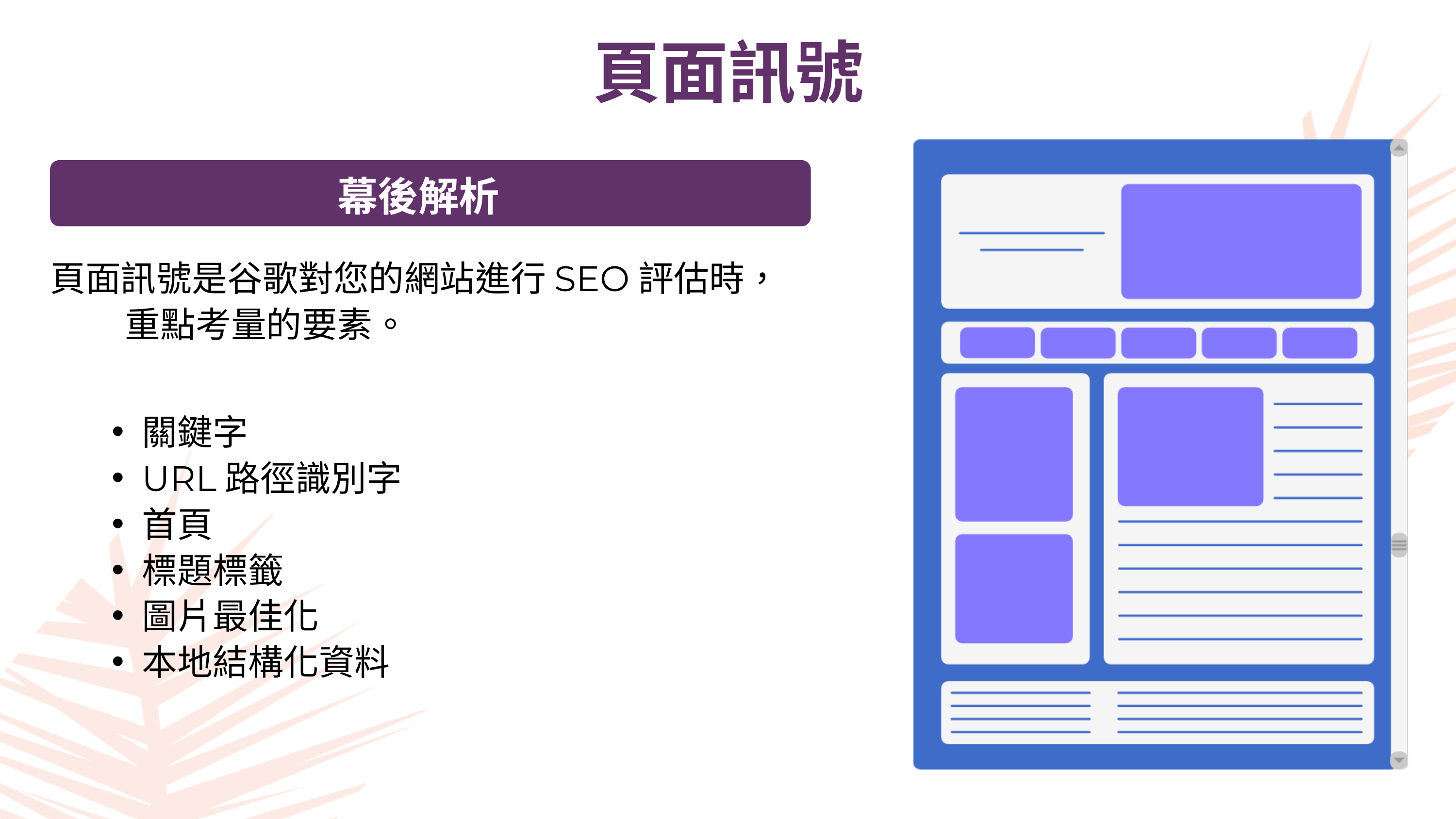

頁面訊號

幕後解析
頁面訊號是谷歌對您的網站進行SEO評估時，                   重點考量的要素。
關鍵字
URL路徑識別字
首頁
標題標籤
圖片最佳化
本地結構化資料